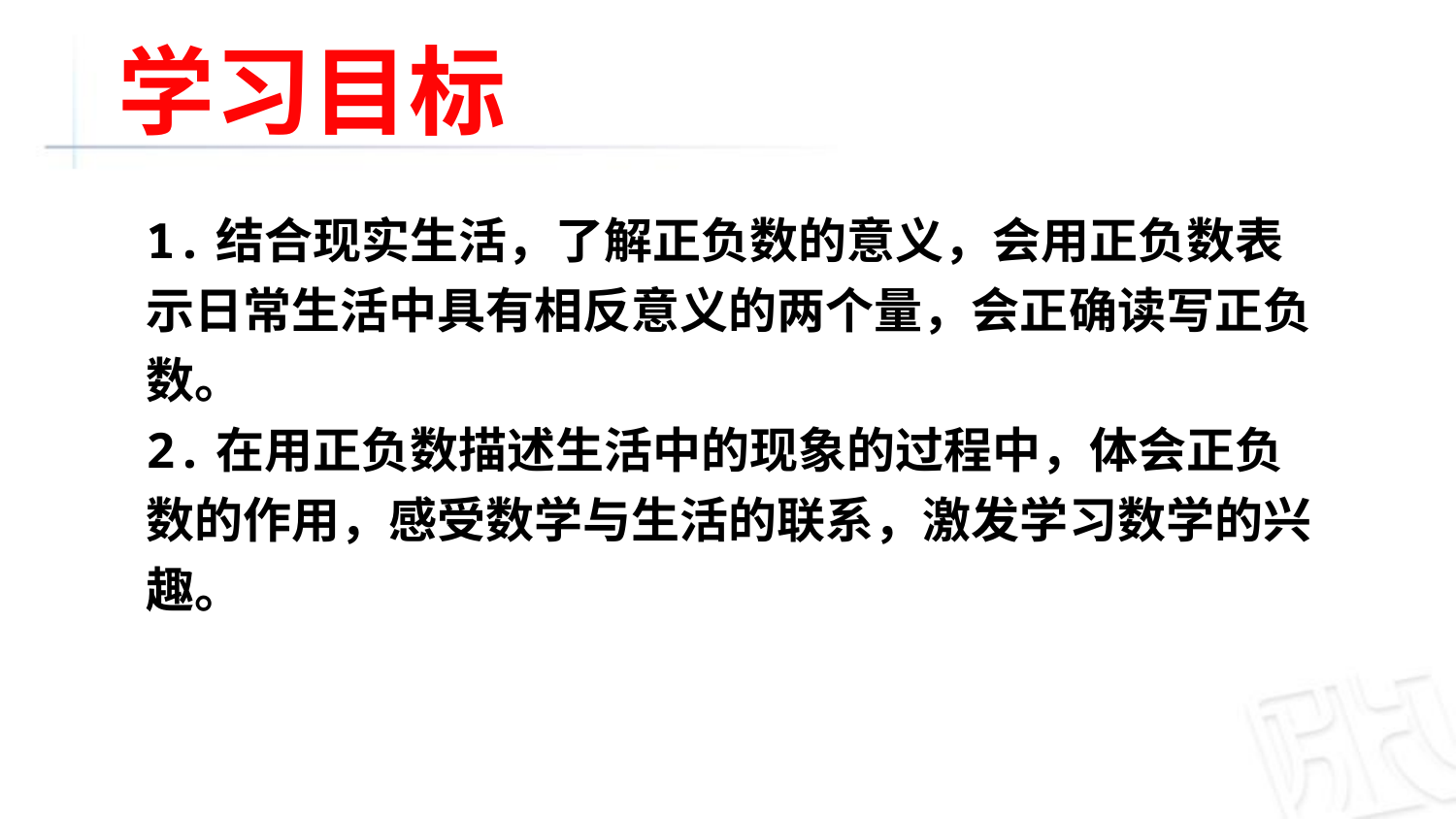

学习目标
1.结合现实生活，了解正负数的意义，会用正负数表示日常生活中具有相反意义的两个量，会正确读写正负数。
2.在用正负数描述生活中的现象的过程中，体会正负数的作用，感受数学与生活的联系，激发学习数学的兴趣。